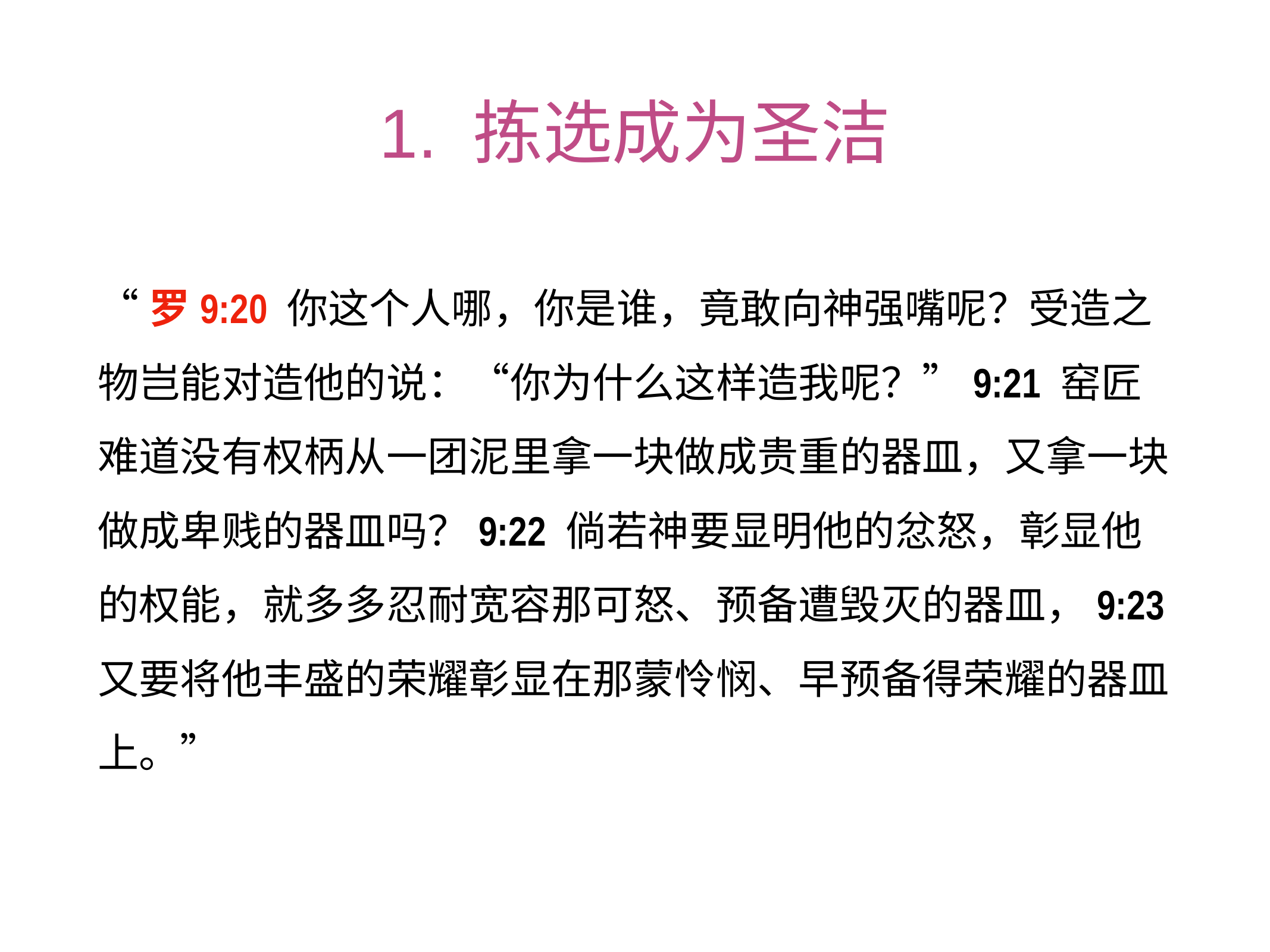

# 1. 拣选成为圣洁
“罗9:20 你这个人哪，你是谁，竟敢向神强嘴呢？受造之物岂能对造他的说：“你为什么这样造我呢？”9:21 窑匠难道没有权柄从一团泥里拿一块做成贵重的器皿，又拿一块做成卑贱的器皿吗？9:22 倘若神要显明他的忿怒，彰显他的权能，就多多忍耐宽容那可怒、预备遭毁灭的器皿，9:23 又要将他丰盛的荣耀彰显在那蒙怜悯、早预备得荣耀的器皿上。”